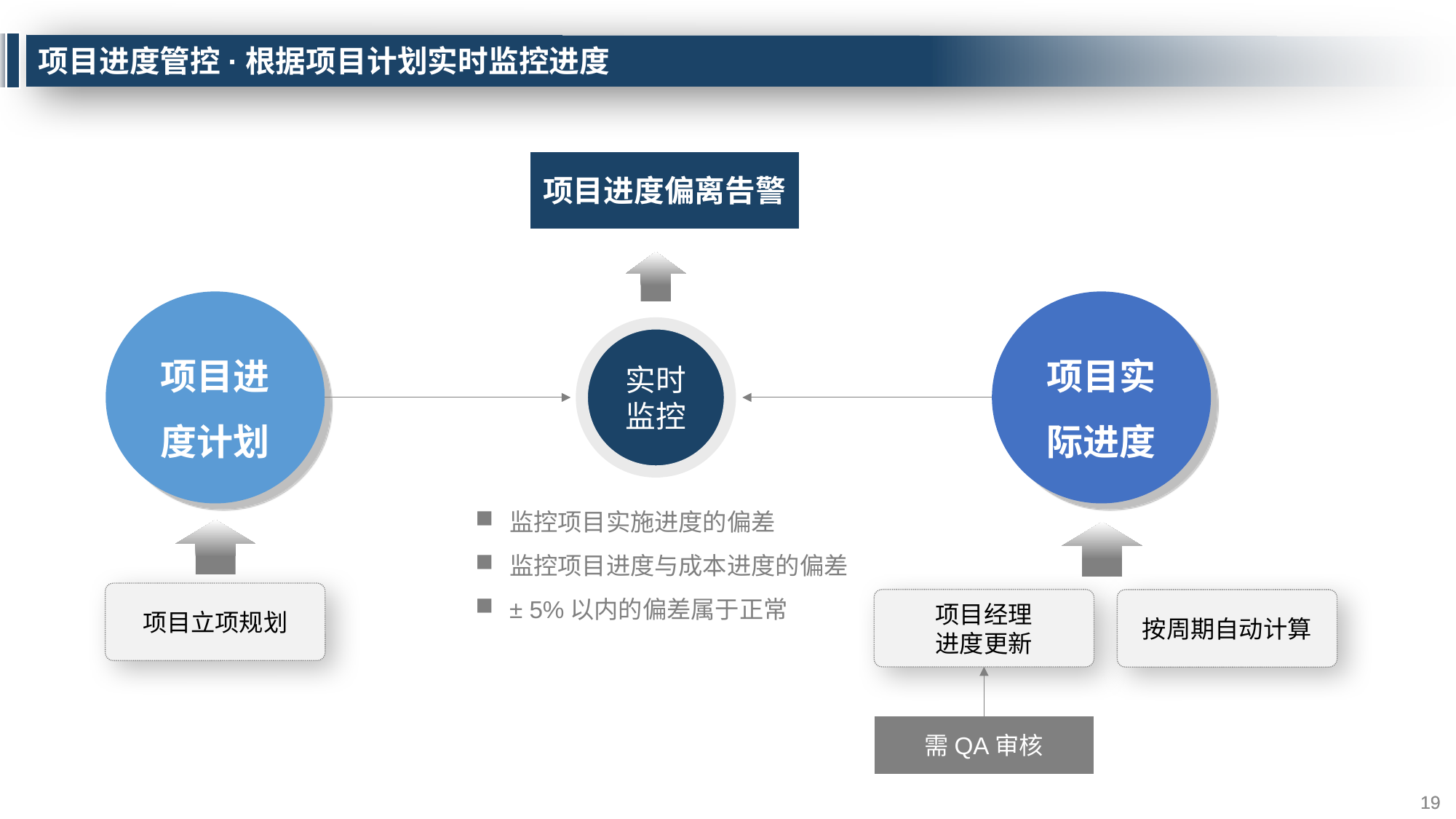

# 项目进度管控·根据项目计划实时监控进度
项目进度偏离告警

项目进
度计划
项目实
际进度
实时
监控
监控项目实施进度的偏差
监控项目进度与成本进度的偏差
± 5%以内的偏差属于正常

项目经理
进度更新
按周期自动计算
项目立项规划
需QA审核